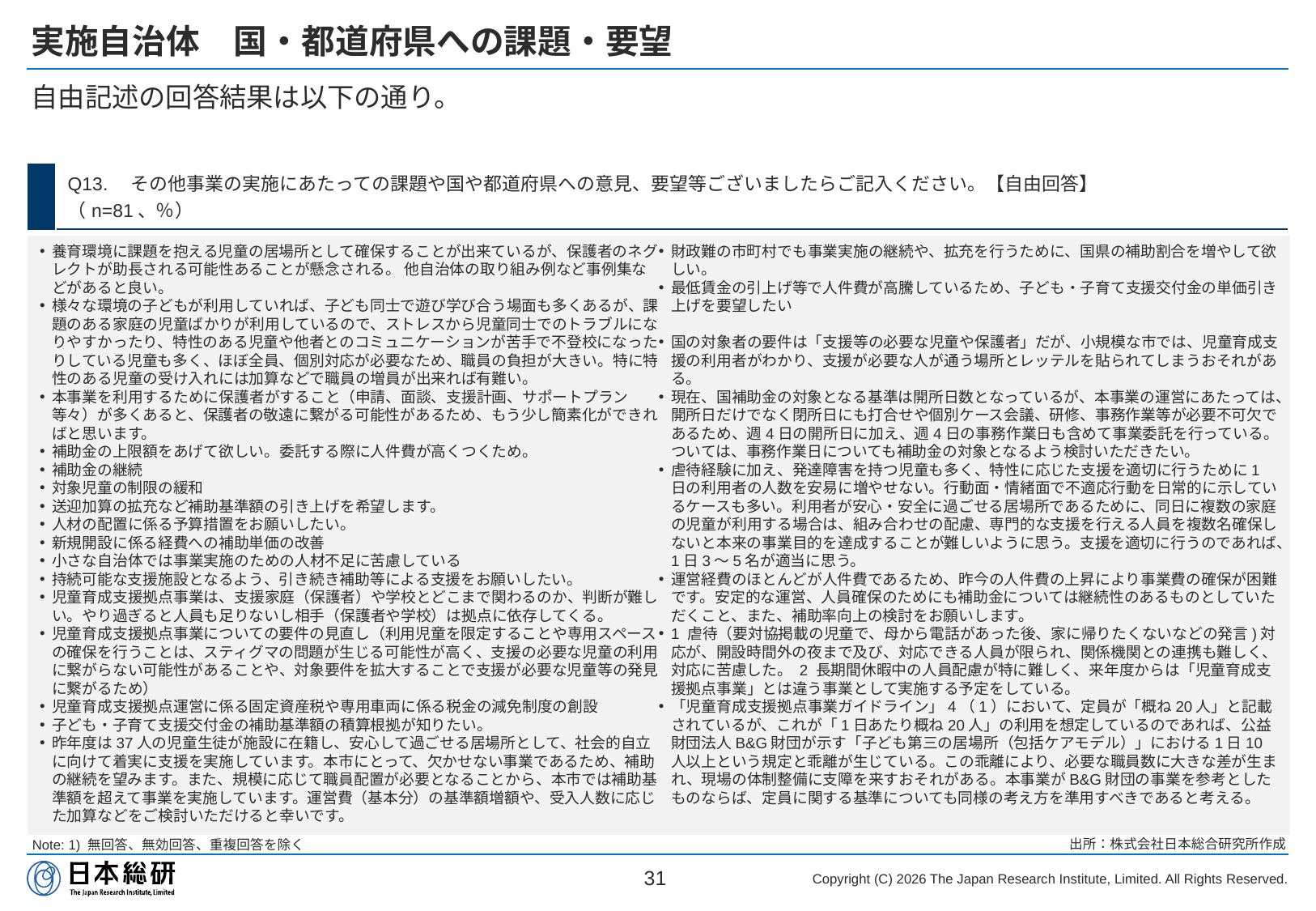

# 実施自治体　国・都道府県への課題・要望
自由記述の回答結果は以下の通り。

|  | Q13.　その他事業の実施にあたっての課題や国や都道府県への意見、要望等ございましたらご記入ください。【自由回答】 （n=81、％） |
| --- | --- |
養育環境に課題を抱える児童の居場所として確保することが出来ているが、保護者のネグレクトが助長される可能性あることが懸念される。 他自治体の取り組み例など事例集などがあると良い。
様々な環境の子どもが利用していれば、子ども同士で遊び学び合う場面も多くあるが、課題のある家庭の児童ばかりが利用しているので、ストレスから児童同士でのトラブルになりやすかったり、特性のある児童や他者とのコミュニケーションが苦手で不登校になったりしている児童も多く、ほぼ全員、個別対応が必要なため、職員の負担が大きい。特に特性のある児童の受け入れには加算などで職員の増員が出来れば有難い。
本事業を利用するために保護者がすること（申請、面談、支援計画、サポートプラン等々）が多くあると、保護者の敬遠に繋がる可能性があるため、もう少し簡素化ができればと思います。
補助金の上限額をあげて欲しい。委託する際に人件費が高くつくため。
補助金の継続
対象児童の制限の緩和
送迎加算の拡充など補助基準額の引き上げを希望します。
人材の配置に係る予算措置をお願いしたい。
新規開設に係る経費への補助単価の改善
小さな自治体では事業実施のための人材不足に苦慮している
持続可能な支援施設となるよう、引き続き補助等による支援をお願いしたい。
児童育成支援拠点事業は、支援家庭（保護者）や学校とどこまで関わるのか、判断が難しい。やり過ぎると人員も足りないし相手（保護者や学校）は拠点に依存してくる。
児童育成支援拠点事業についての要件の見直し（利用児童を限定することや専用スペースの確保を行うことは、スティグマの問題が生じる可能性が高く、支援の必要な児童の利用に繋がらない可能性があることや、対象要件を拡大することで支援が必要な児童等の発見に繋がるため）
児童育成支援拠点運営に係る固定資産税や専用車両に係る税金の減免制度の創設
子ども・子育て支援交付金の補助基準額の積算根拠が知りたい。
昨年度は37人の児童生徒が施設に在籍し、安心して過ごせる居場所として、社会的自立に向けて着実に支援を実施しています。本市にとって、欠かせない事業であるため、補助の継続を望みます。また、規模に応じて職員配置が必要となることから、本市では補助基準額を超えて事業を実施しています。運営費（基本分）の基準額増額や、受入人数に応じた加算などをご検討いただけると幸いです。
財政難の市町村でも事業実施の継続や、拡充を行うために、国県の補助割合を増やして欲しい。
最低賃金の引上げ等で人件費が高騰しているため、子ども・子育て支援交付金の単価引き上げを要望したい

国の対象者の要件は「支援等の必要な児童や保護者」だが、小規模な市では、児童育成支援の利用者がわかり、支援が必要な人が通う場所とレッテルを貼られてしまうおそれがある。
現在、国補助金の対象となる基準は開所日数となっているが、本事業の運営にあたっては、開所日だけでなく閉所日にも打合せや個別ケース会議、研修、事務作業等が必要不可欠であるため、週4日の開所日に加え、週4日の事務作業日も含めて事業委託を行っている。ついては、事務作業日についても補助金の対象となるよう検討いただきたい。
虐待経験に加え、発達障害を持つ児童も多く、特性に応じた支援を適切に行うために1日の利用者の人数を安易に増やせない。行動面・情緒面で不適応行動を日常的に示しているケースも多い。利用者が安心・安全に過ごせる居場所であるために、同日に複数の家庭の児童が利用する場合は、組み合わせの配慮、専門的な支援を行える人員を複数名確保しないと本来の事業目的を達成することが難しいように思う。支援を適切に行うのであれば、1日3〜5名が適当に思う。
運営経費のほとんどが人件費であるため、昨今の人件費の上昇により事業費の確保が困難です。安定的な運営、人員確保のためにも補助金については継続性のあるものとしていただくこと、また、補助率向上の検討をお願いします。
1 虐待（要対協掲載の児童で、母から電話があった後、家に帰りたくないなどの発言)対応が、開設時間外の夜まで及び、対応できる人員が限られ、関係機関との連携も難しく、対応に苦慮した。 2 長期間休暇中の人員配慮が特に難しく、来年度からは「児童育成支援拠点事業」とは違う事業として実施する予定をしている。
「児童育成支援拠点事業ガイドライン」4（1）において、定員が「概ね20人」と記載されているが、これが「1日あたり概ね20人」の利用を想定しているのであれば、公益財団法人B&G財団が示す「子ども第三の居場所（包括ケアモデル）」における1日10人以上という規定と乖離が生じている。この乖離により、必要な職員数に大きな差が生まれ、現場の体制整備に支障を来すおそれがある。本事業がB&G財団の事業を参考としたものならば、定員に関する基準についても同様の考え方を準用すべきであると考える。

出所：株式会社日本総合研究所作成
Note: 1) 無回答、無効回答、重複回答を除く